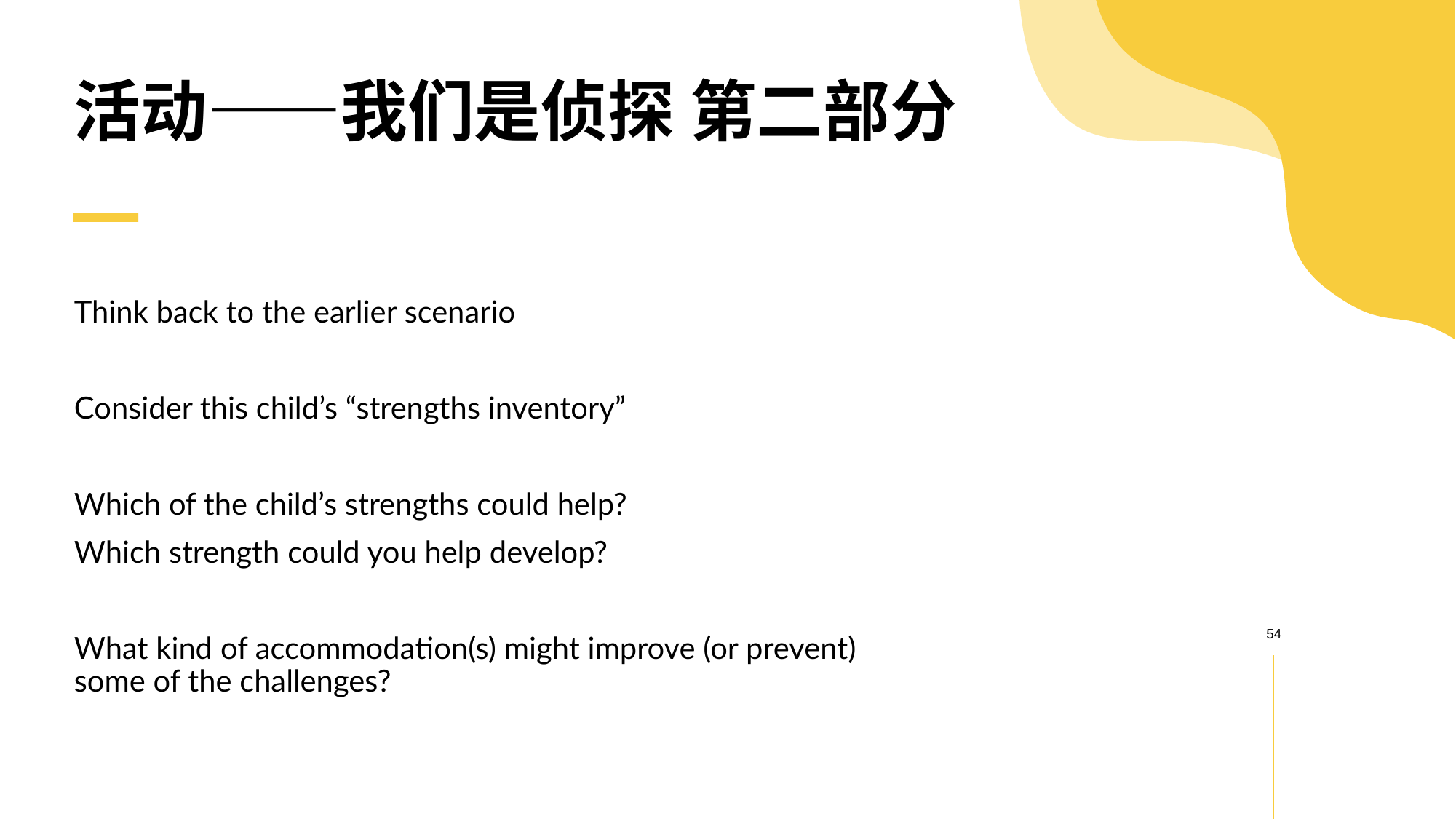

# 活动——我们是侦探 第二部分

Think back to the earlier scenario

Consider this child’s “strengths inventory”

Which of the child’s strengths could help?
Which strength could you help develop?

What kind of accommodation(s) might improve (or prevent) some of the challenges?

54